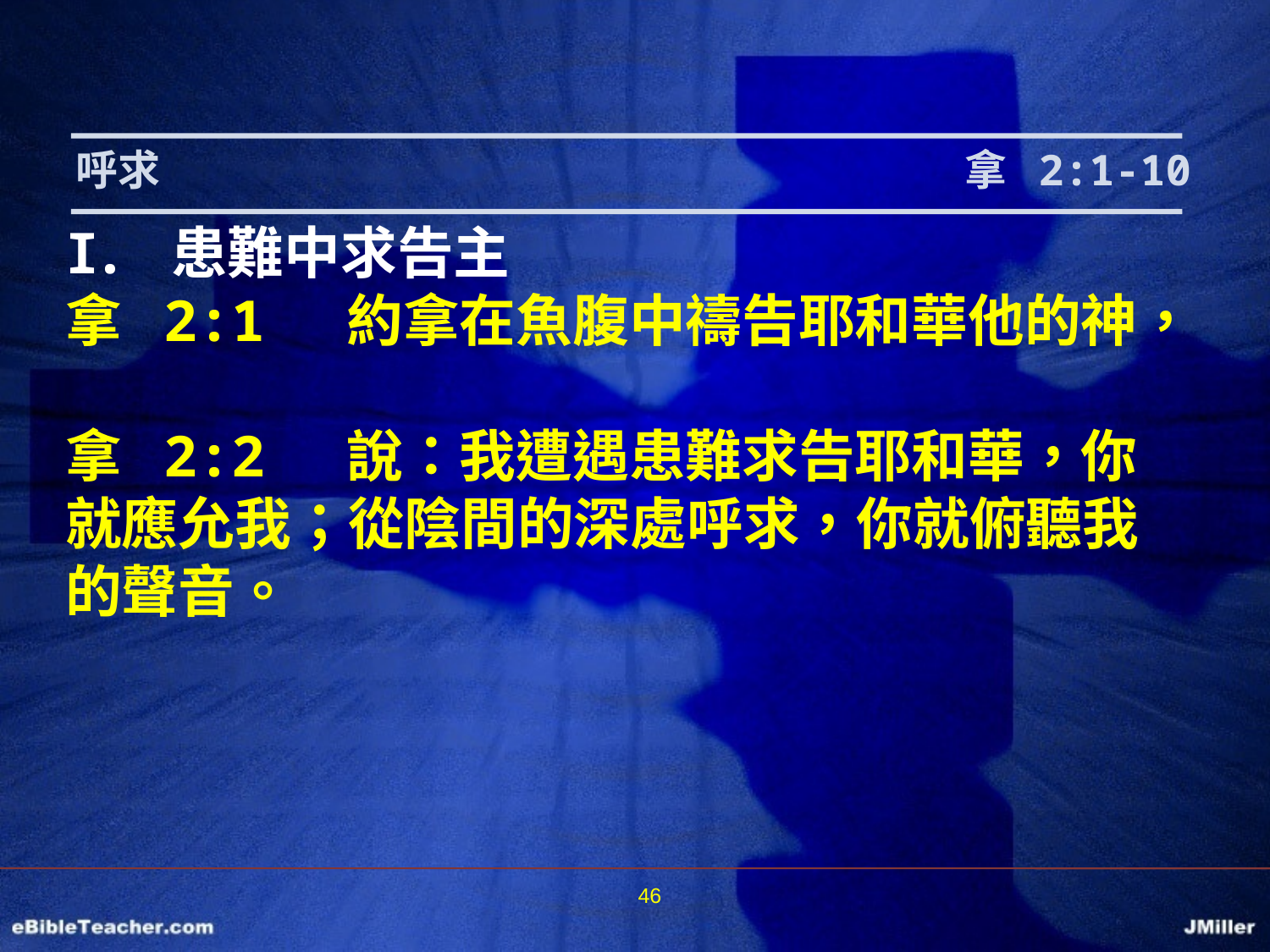

呼求							拿 2:1-10
患難中求告主
拿 2:1  約拿在魚腹中禱告耶和華他的神，
拿 2:2  說：我遭遇患難求告耶和華，你就應允我；從陰間的深處呼求，你就俯聽我的聲音。